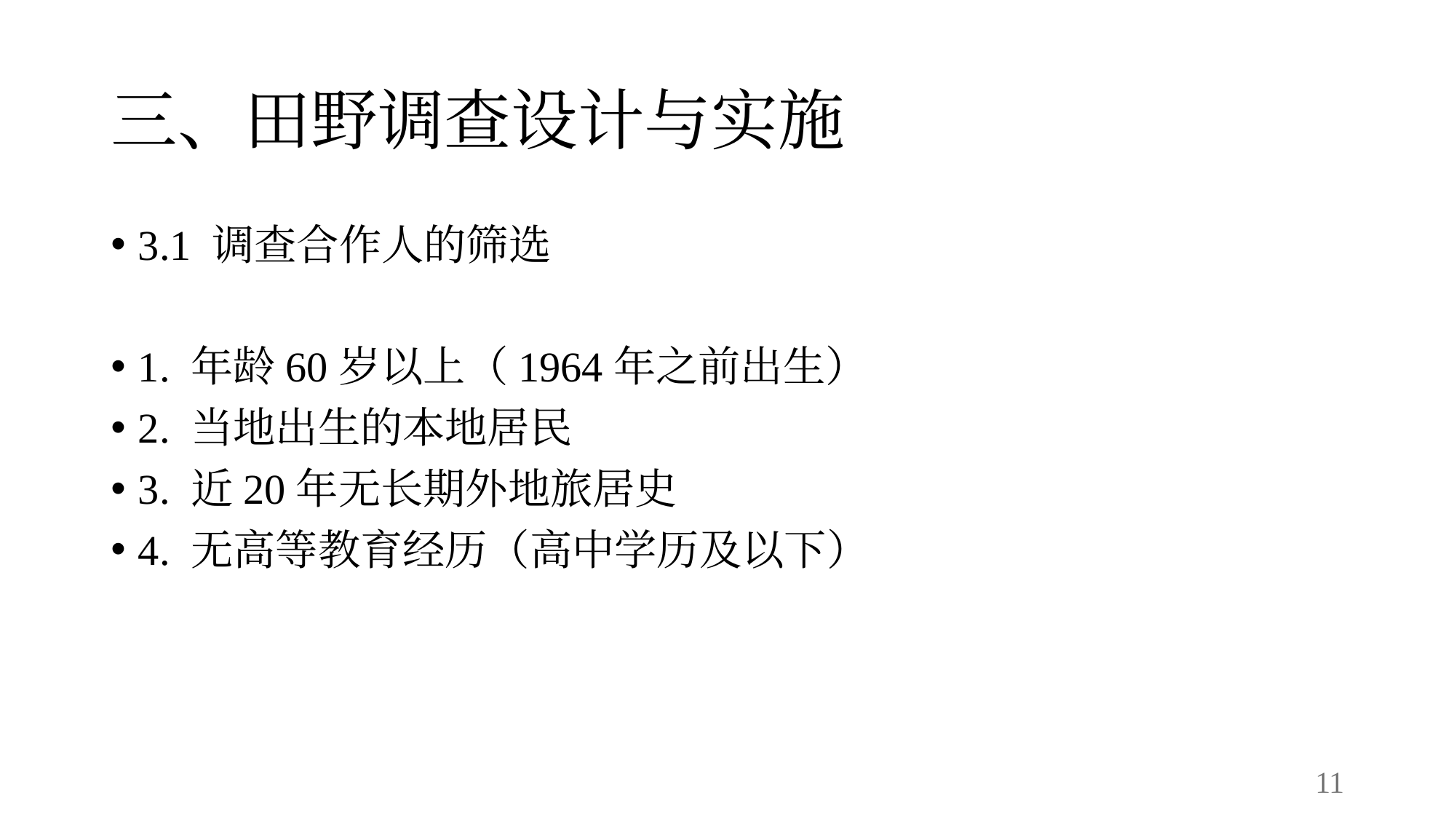

# 三、田野调查设计与实施
3.1 调查合作人的筛选

1. 年龄60岁以上（1964年之前出生）
2. 当地出生的本地居民
3. 近20年无长期外地旅居史
4. 无高等教育经历（高中学历及以下）
11